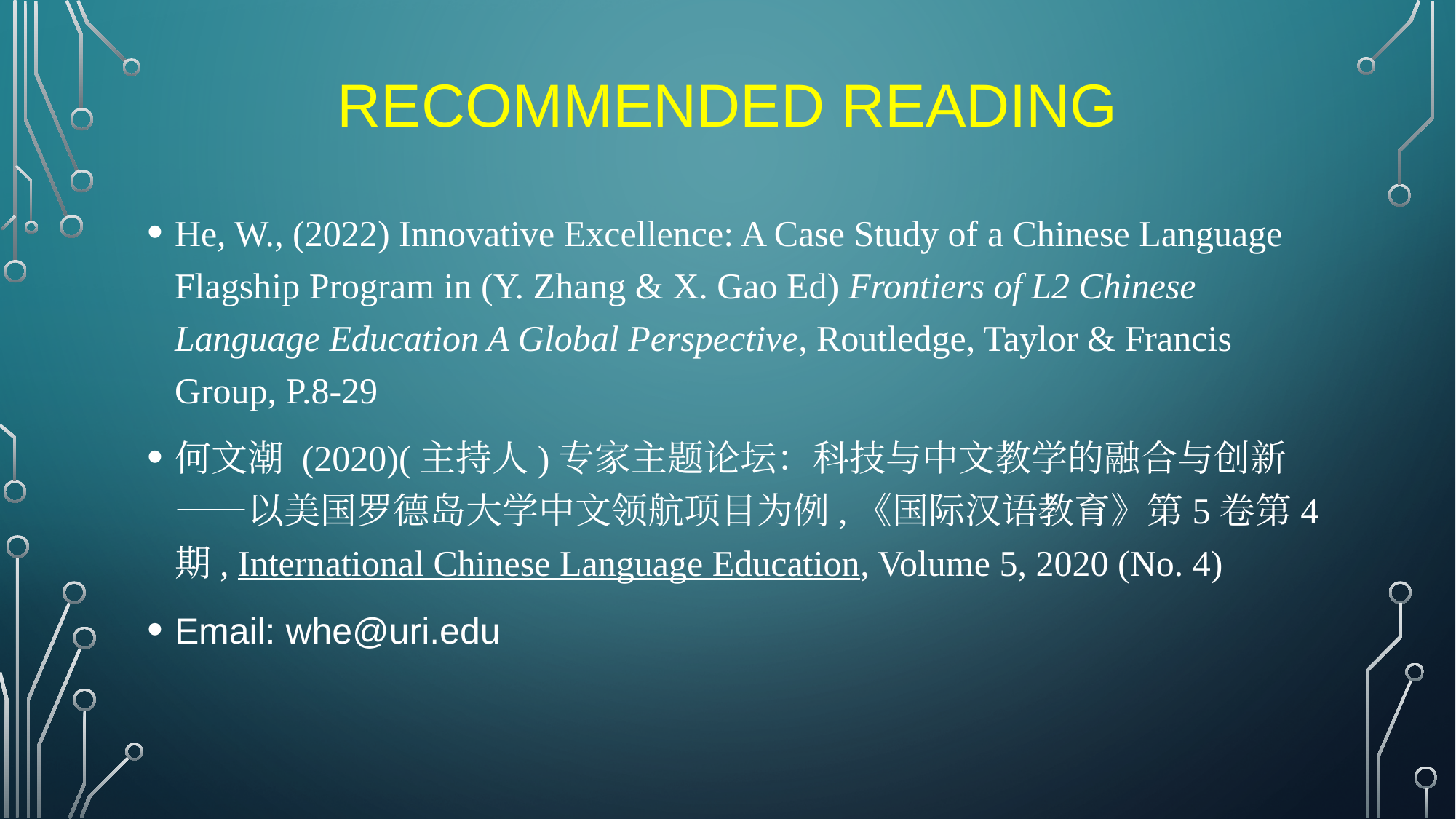

# Recommended reading
He, W., (2022) Innovative Excellence: A Case Study of a Chinese Language Flagship Program in (Y. Zhang & X. Gao Ed) Frontiers of L2 Chinese Language Education A Global Perspective, Routledge, Taylor & Francis Group, P.8-29
何文潮 (2020)(主持人)专家主题论坛：科技与中文教学的融合与创新——以美国罗德岛大学中文领航项目为例,《国际汉语教育》第5卷第4期, International Chinese Language Education, Volume 5, 2020 (No. 4)
Email: whe@uri.edu